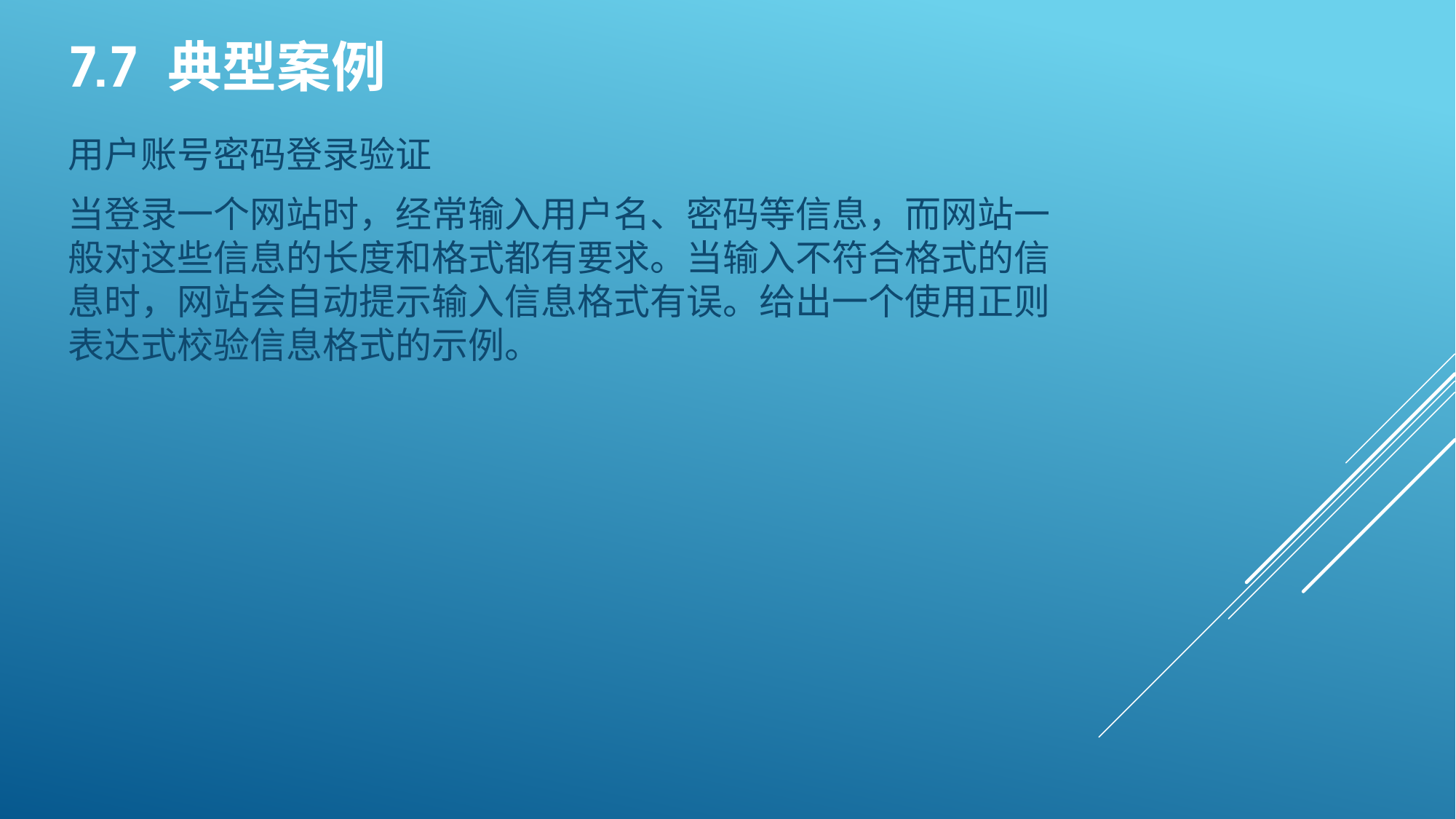

# 7.7 典型案例
用户账号密码登录验证
当登录一个网站时，经常输入用户名、密码等信息，而网站一般对这些信息的长度和格式都有要求。当输入不符合格式的信息时，网站会自动提示输入信息格式有误。给出一个使用正则表达式校验信息格式的示例。